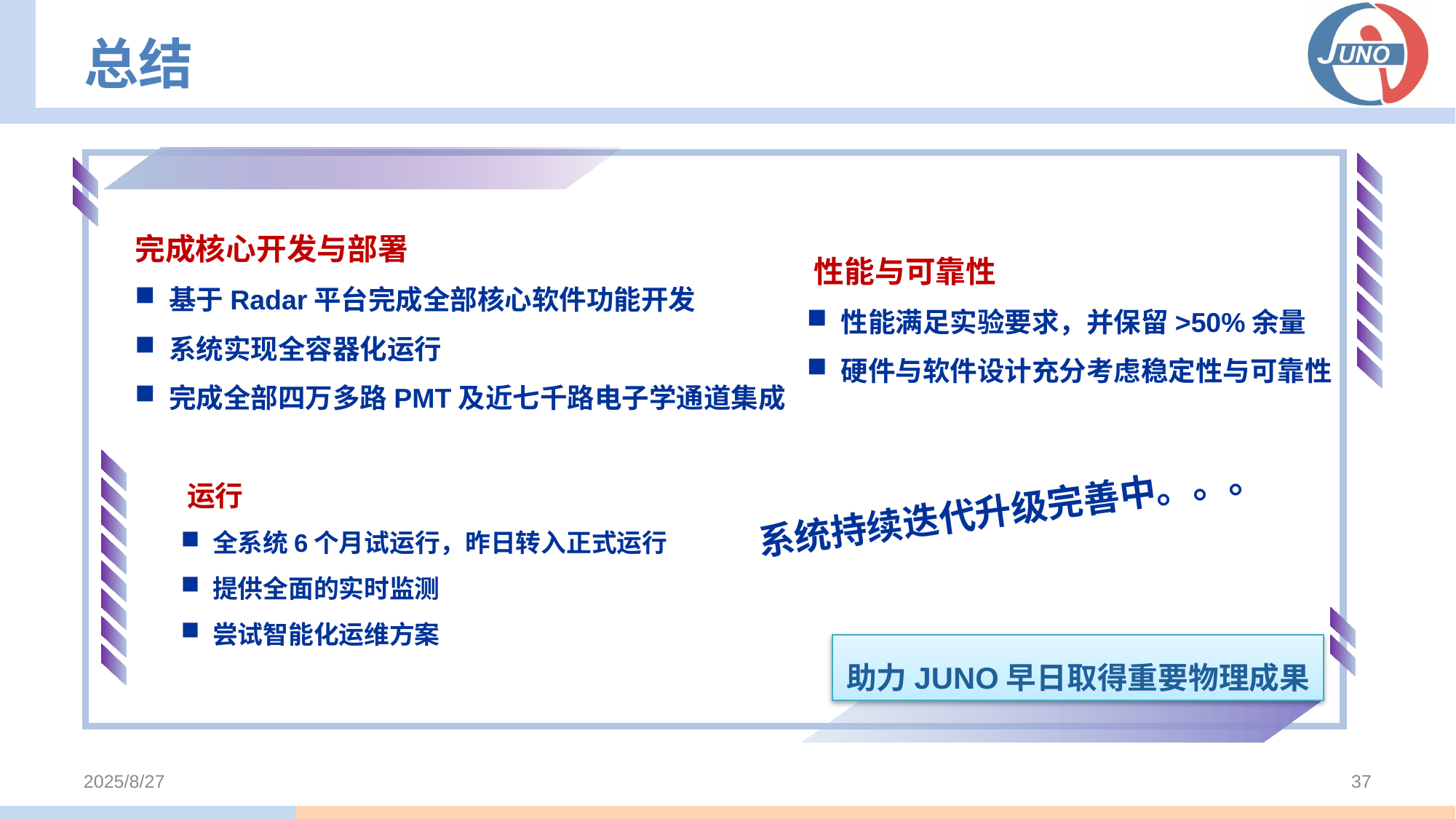

# 总结

完成核心开发与部署​​
基于Radar平台完成全部核心软件功能开发
系统实现全容器化运行
完成全部四万多路PMT及近七千路电子学通道集成
​性能与可靠性​​
性能满足实验要求，并保留>50%余量
硬件与软件设计充分考虑稳定性与可靠性
​运行​​
全系统6个月试运行，昨日转入正式运行
提供全面的实时监测
尝试智能化运维方案
系统持续迭代升级完善中。。。
助力JUNO早日取得重要物理成果
2025/8/27
37